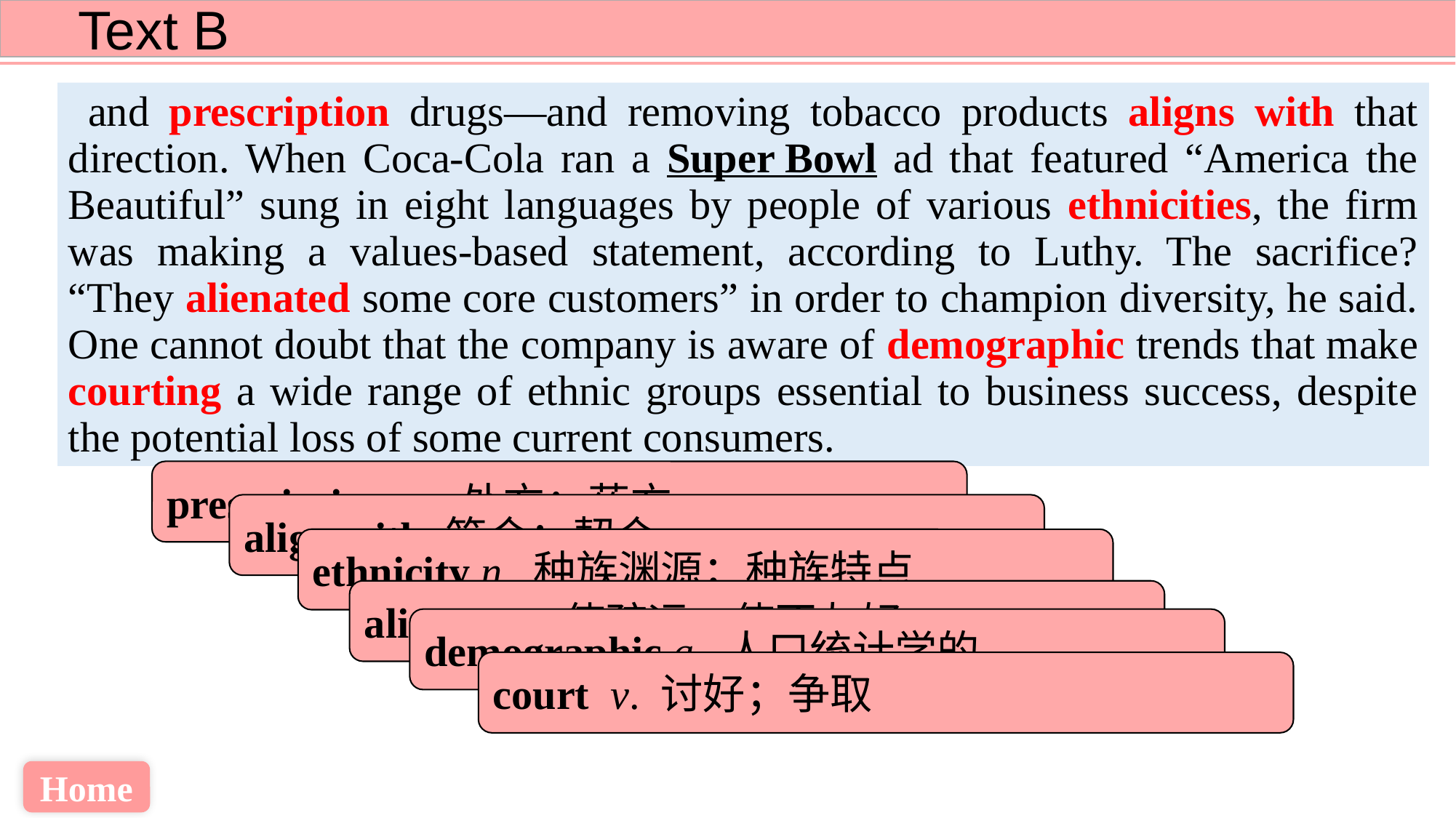

and prescription drugs—and removing tobacco products aligns with that direction. When Coca-Cola ran a Super Bowl ad that featured “America the Beautiful” sung in eight languages by people of various ethnicities, the firm was making a values-based statement, according to Luthy. The sacrifice? “They alienated some core customers” in order to champion diversity, he said. One cannot doubt that the company is aware of demographic trends that make courting a wide range of ethnic groups essential to business success, despite the potential loss of some current consumers.

prescription  n. 处方；药方
align with 符合；契合
ethnicity n. 种族渊源；种族特点
alienate v. 使疏远；使不友好
demographic a. 人口统计学的
court  v. 讨好；争取